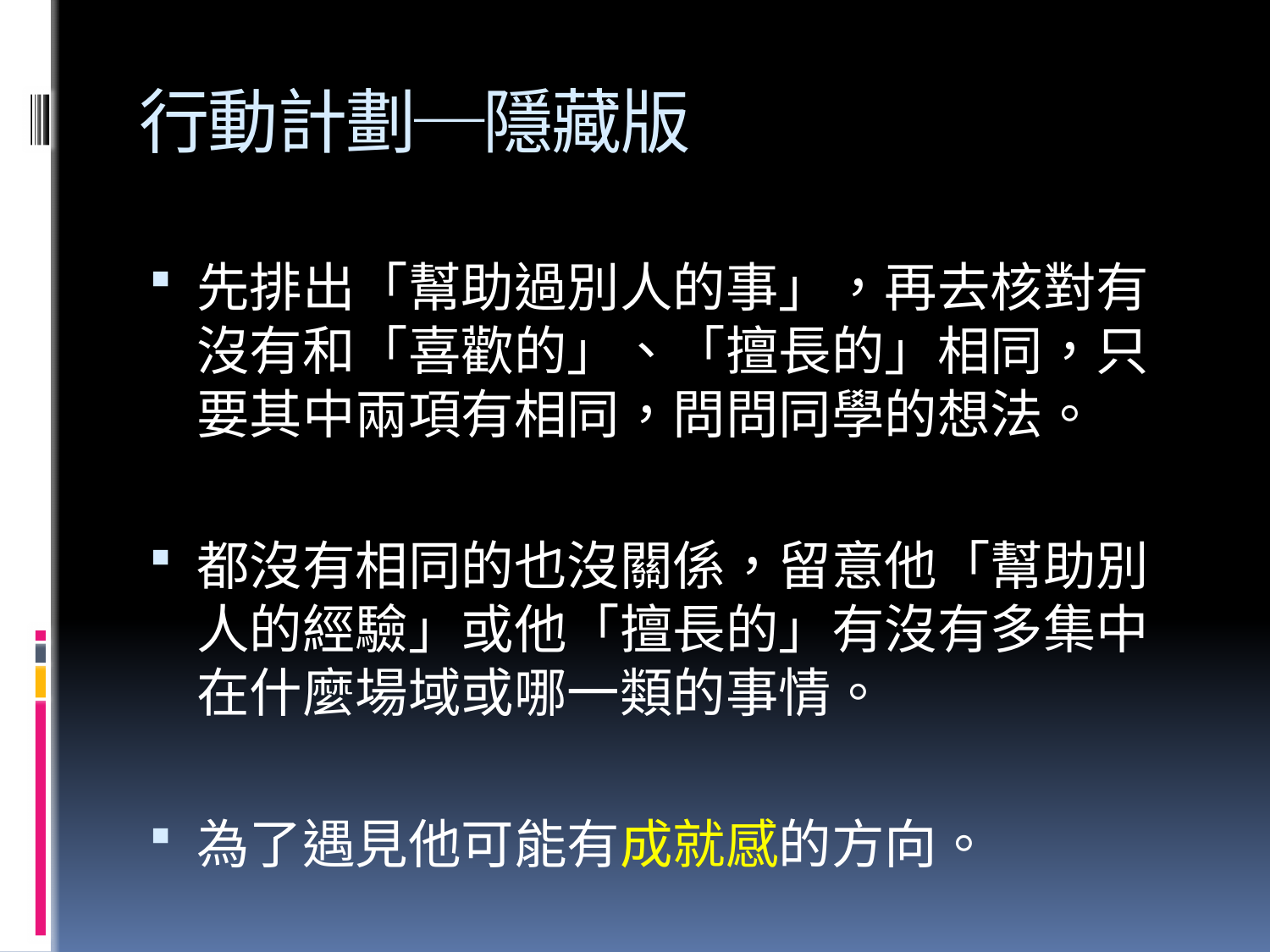

# 行動計劃─隱藏版
先排出「幫助過別人的事」，再去核對有沒有和「喜歡的」、「擅長的」相同，只要其中兩項有相同，問問同學的想法。

都沒有相同的也沒關係，留意他「幫助別人的經驗」或他「擅長的」有沒有多集中在什麼場域或哪一類的事情。

為了遇見他可能有成就感的方向。